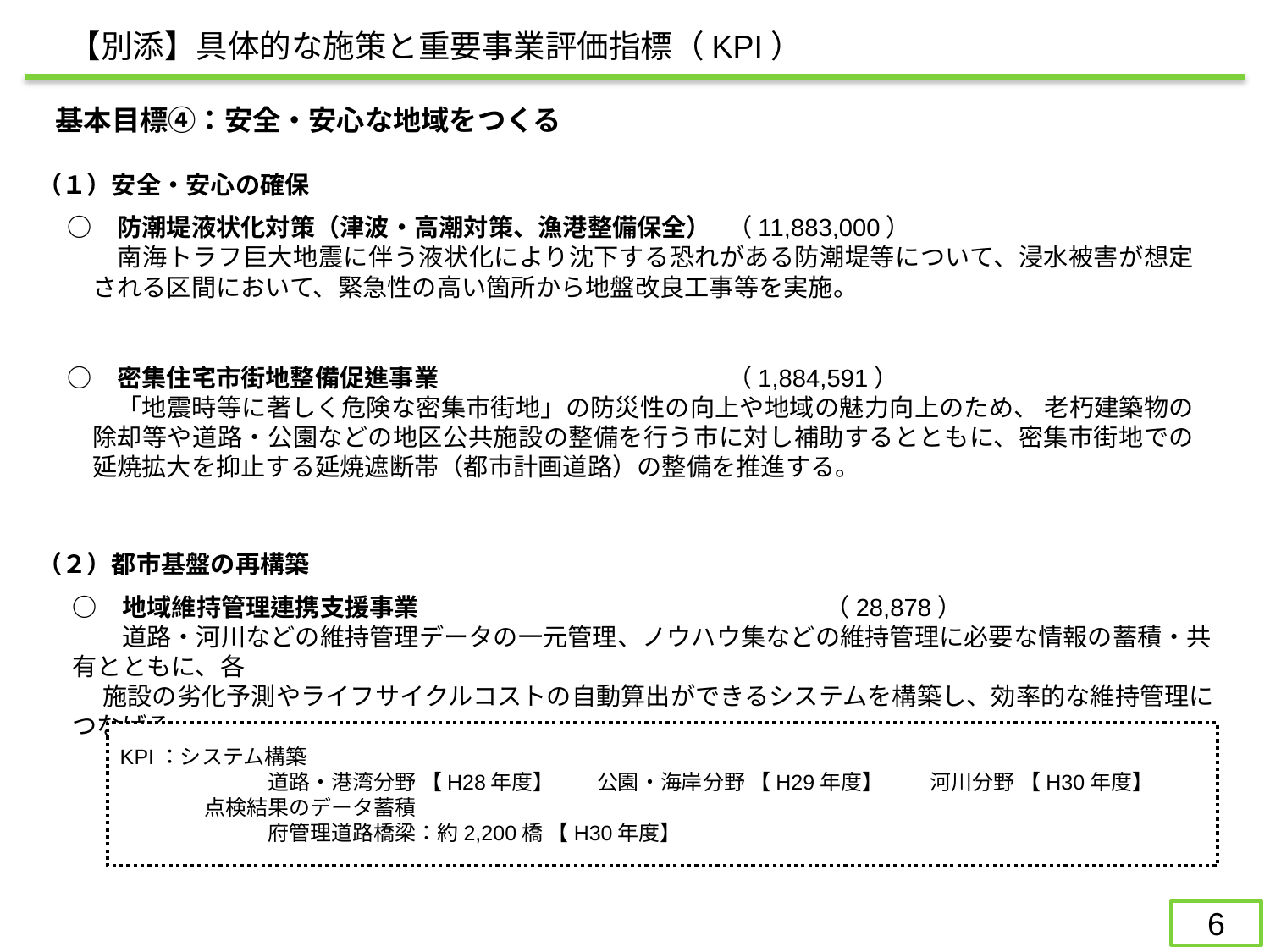

【別添】具体的な施策と重要事業評価指標（KPI）
　基本目標④：安全・安心な地域をつくる
（１）安全・安心の確保
○	　防潮堤液状化対策（津波・高潮対策、漁港整備保全）	（11,883,000）
　　南海トラフ巨大地震に伴う液状化により沈下する恐れがある防潮堤等について、浸水被害が想定される区間において、緊急性の高い箇所から地盤改良工事等を実施。
○	　密集住宅市街地整備促進事業　　		（1,884,591）
　　「地震時等に著しく危険な密集市街地」の防災性の向上や地域の魅力向上のため、 老朽建築物の除却等や道路・公園などの地区公共施設の整備を行う市に対し補助するとともに、密集市街地での延焼拡大を抑止する延焼遮断帯（都市計画道路）の整備を推進する。
（２）都市基盤の再構築
○	　地域維持管理連携支援事業	　　　　　　　　　　　　　　（28,878）
　　道路・河川などの維持管理データの一元管理、ノウハウ集などの維持管理に必要な情報の蓄積・共有とともに、各
　 施設の劣化予測やライフサイクルコストの自動算出ができるシステムを構築し、効率的な維持管理につなげる。
　※　地方創生先行型交付金（H27年度）
KPI：システム構築
　　　　　　　道路・港湾分野 【H28年度】　　公園・海岸分野 【H29年度】 　　河川分野 【H30年度】
　　　　点検結果のデータ蓄積
　　　　　　　府管理道路橋梁：約2,200橋 【H30年度】
6